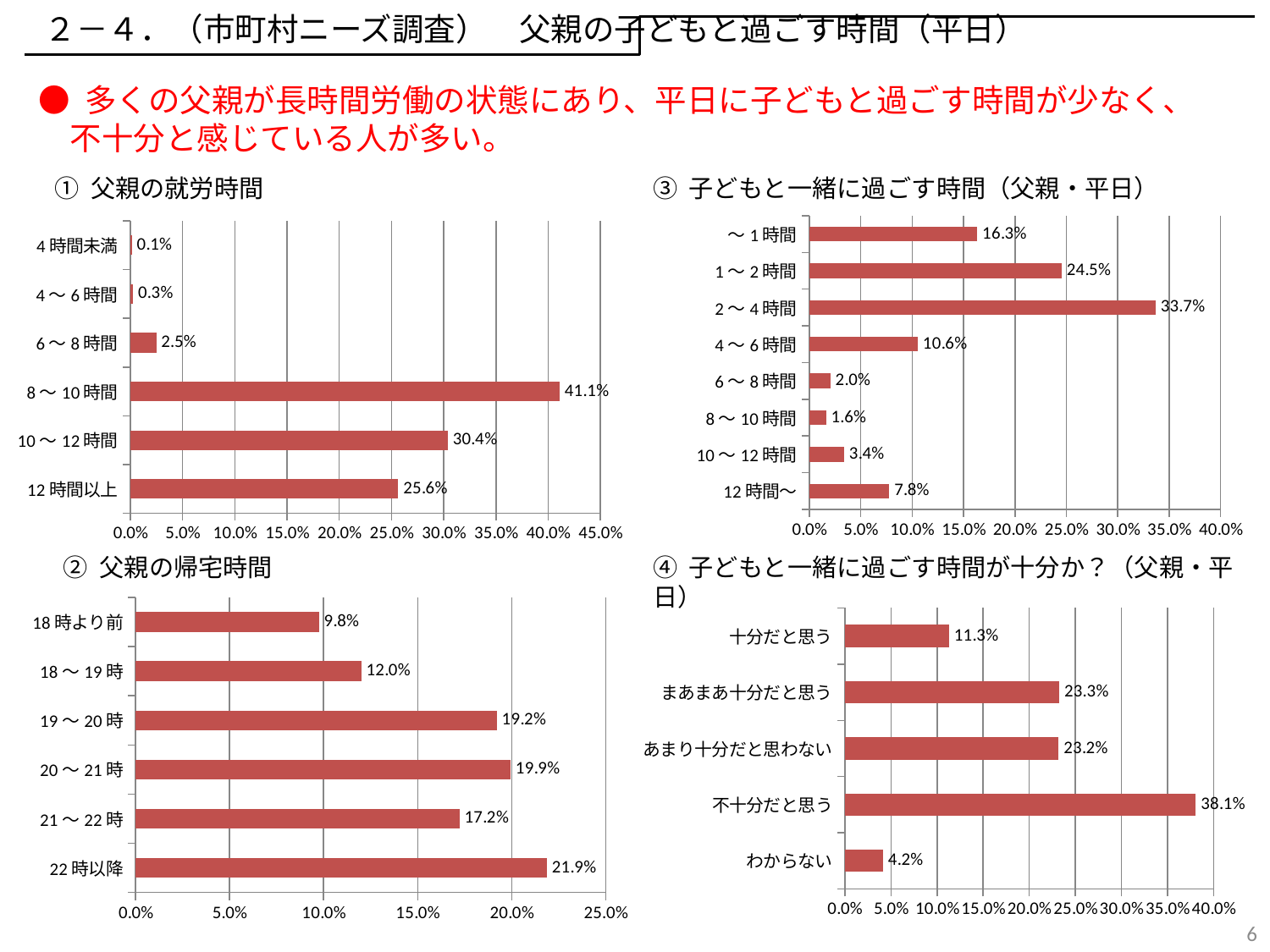

２－４．（市町村ニーズ調査）　父親の子どもと過ごす時間（平日）
● 多くの父親が長時間労働の状態にあり、平日に子どもと過ごす時間が少なく、
　不十分と感じている人が多い。
① 父親の就労時間
③ 子どもと一緒に過ごす時間（父親・平日）

### Chart

| Category | 割合 |
|---|---|
| ～1時間 | 0.16338439095550694 |
| 1～2時間 | 0.24546273651692624 |
| 2～4時間 | 0.3367657785214742 |
| 4～6時間 | 0.10567640622988801 |
| 6～8時間 | 0.020423048869438368 |
| 8～10時間 | 0.01643283133822457 |
| 10～12時間 | 0.033981207362594926 |
| 12時間～ | 0.0778736002059467 |

### Chart

| Category | 割合 |
|---|---|
| 4時間未満 | 0.0013883191872022212 |
| 4～6時間 | 0.0025557694128040894 |
| 6～8時間 | 0.024737323699239578 |
| 8～10時間 | 0.4109424794118575 |
| 10～12時間 | 0.30397879657968635 |
| 12時間以上 | 0.25639731170921026 |
② 父親の帰宅時間
④ 子どもと一緒に過ごす時間が十分か？（父親・平日）

### Chart

| Category | 割合 |
|---|---|
| 十分だと思う | 0.11302847282139776 |
| まあまあ十分だと思う | 0.23267184354328443 |
| あまり十分だと思わない | 0.2320007669446841 |
| 不十分だと思う | 0.3807880356629278 |
| わからない | 0.04151088102770588 |

### Chart

| Category | 割合 |
|---|---|
| 18時より前 | 0.09752002066649444 |
| 18～19時 | 0.11999483337638853 |
| 19～20時 | 0.1920692327563937 |
| 20～21時 | 0.19943167140273832 |
| 21～22時 | 0.17224231464737794 |
| 22時以降 | 0.21874192715060709 |
6